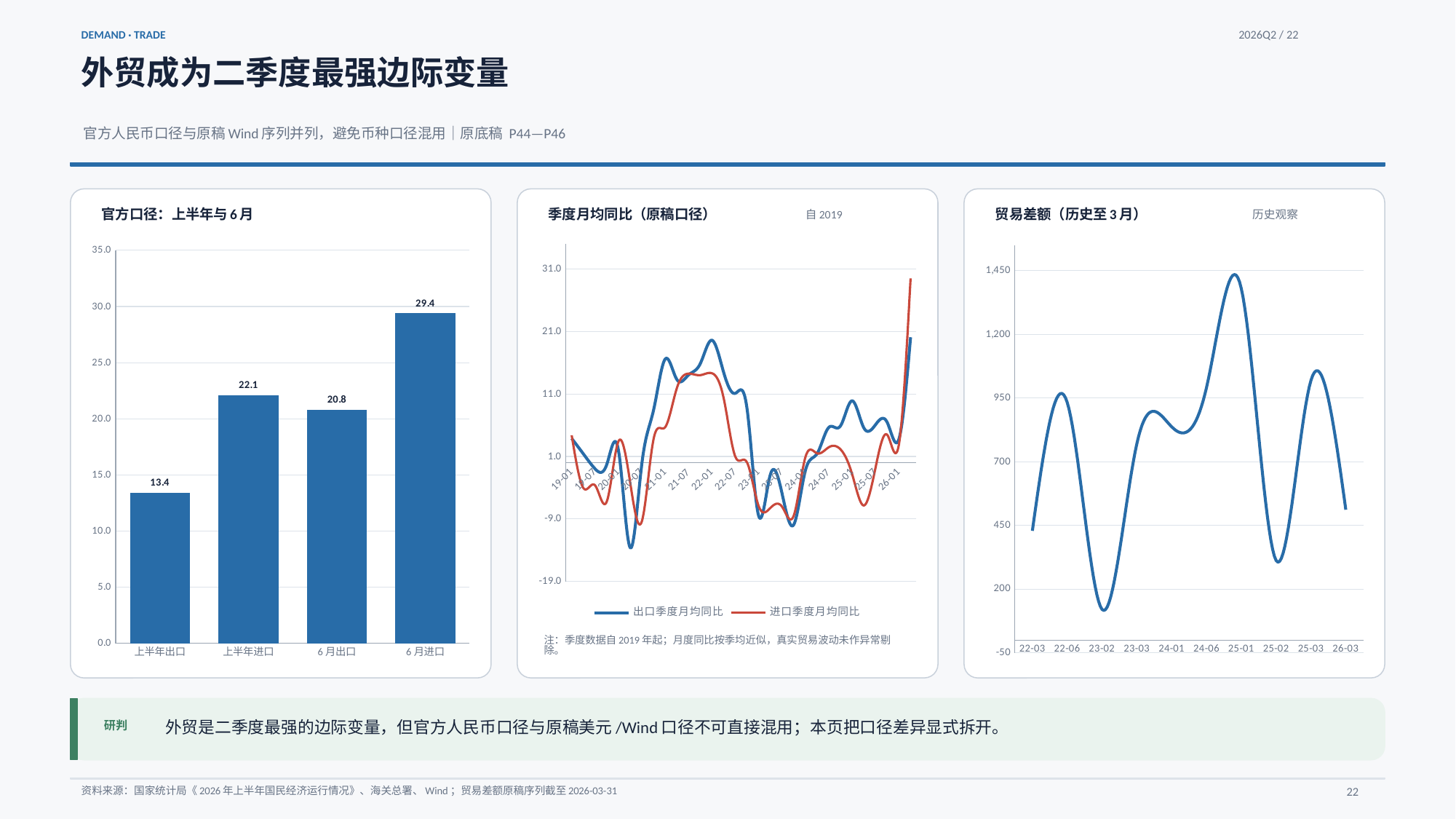

DEMAND · TRADE
2026Q2 / 22
外贸成为二季度最强边际变量
官方人民币口径与原稿Wind序列并列，避免币种口径混用｜原底稿 P44—P46

官方口径：上半年与6月
季度月均同比（原稿口径）
贸易差额（历史至3月）
自2019
历史观察

### Chart

| Category |  |
|---|---|
| 上半年出口 | 13.4 |
| 上半年进口 | 22.1 |
| 6月出口 | 20.8 |
| 6月进口 | 29.4 |

### Chart

| Category |  |  |
|---|---|---|
| 19-01 | 3.878381462854108 | 4.384673599680667 |
| 19-04 | 1.4071974084328929 | -4.062982030890041 |
| 19-07 | -0.9796781468207598 | -3.6343301835182587 |
| 19-10 | -0.28778073848495467 | -6.224550375414708 |
| 20-01 | 1.9936263359918058 | 3.417942684720529 |
| 20-04 | -13.6 | -3.13 |
| 20-07 | -0.1987128824658413 | -9.41579704023468 |
| 20-10 | 8.393397061967448 | 3.7275720042007237 |
| 21-01 | 16.606419348080934 | 5.700249118202109 |
| 21-04 | 13.32473692888061 | 11.96404199563359 |
| 21-07 | 14.062589657011815 | 14.265323461172974 |
| 21-10 | 15.86620012246367 | 14.030557550311373 |
| 22-01 | 19.618920588377975 | 14.334556067086135 |
| 22-04 | 14.49 | 10.37 |
| 22-07 | 11.113852302931718 | 0.9917225373138479 |
| 22-10 | 8.752109997406592 | 0.05441576797116454 |
| 23-01 | -8.507266948338568 | -6.93802682797056 |
| 23-04 | -1.9044518596891038 | -7.254051786196683 |
| 23-07 | -4.897848976481441 | -7.045070170050877 |
| 23-10 | -9.938478723804806 | -8.4972670947908 |
| 24-01 | -1.2513491214112804 | 0.8755247280441694 |
| 24-04 | 1.4485265833477996 | 1.500464572861432 |
| 24-07 | 5.652806928422208 | 2.4703808793658197 |
| 24-10 | 5.895797210682957 | 2.14488156462329 |
| 25-01 | 9.915492763500396 | -1.8329507538977623 |
| 25-04 | 5.591382962772968 | -6.8473313785341645 |
| 25-07 | 6.0872033166177175 | -0.821486016817758 |
| 25-10 | 6.460545590335158 | 4.467425828689727 |
| 26-01 | 3.762571044085078 | 2.8888022365382255 |
| 26-06 | 20.1 | 29.53 |

### Chart

| Category |  |
|---|---|
| 22-03 | 428.53 |
| 22-06 | 933.07 |
| 23-02 | 120.2 |
| 23-03 | 770.73 |
| 24-01 | 836.95 |
| 24-06 | 990.37 |
| 25-01 | 1379.705284 |
| 25-02 | 311.91265 |
| 25-03 | 1019.300293 |
| 26-03 | 511.290927 |
注：季度数据自2019年起；月度同比按季均近似，真实贸易波动未作异常剔除。

外贸是二季度最强的边际变量，但官方人民币口径与原稿美元/Wind口径不可直接混用；本页把口径差异显式拆开。
研判

资料来源：国家统计局《2026年上半年国民经济运行情况》、海关总署、Wind；贸易差额原稿序列截至2026-03-31
22